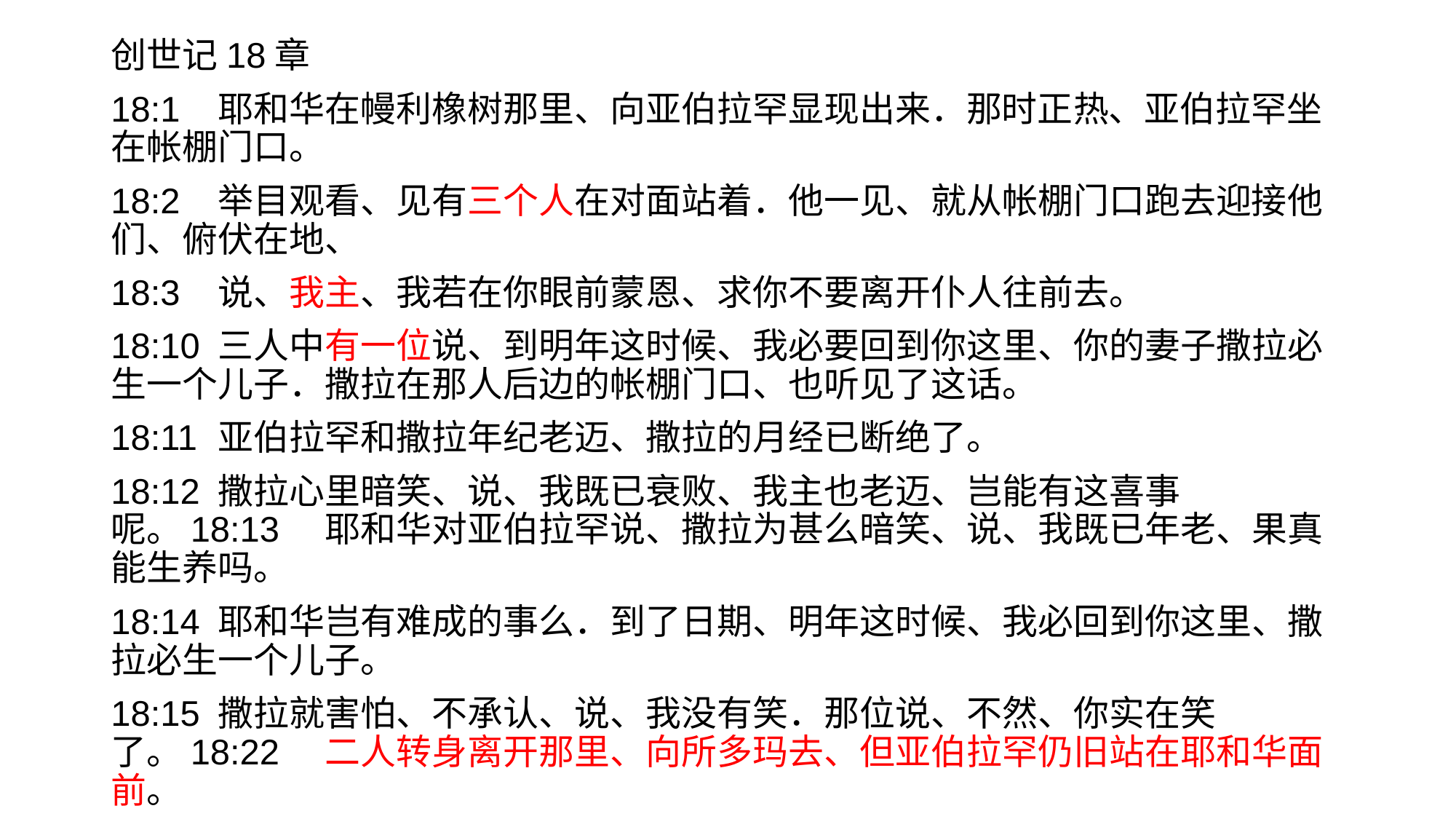

创世记18章
18:1	耶和华在幔利橡树那里、向亚伯拉罕显现出来．那时正热、亚伯拉罕坐在帐棚门口。
18:2	举目观看、见有三个人在对面站着．他一见、就从帐棚门口跑去迎接他们、俯伏在地、
18:3	说、我主、我若在你眼前蒙恩、求你不要离开仆人往前去。
18:10	三人中有一位说、到明年这时候、我必要回到你这里、你的妻子撒拉必生一个儿子．撒拉在那人后边的帐棚门口、也听见了这话。
18:11	亚伯拉罕和撒拉年纪老迈、撒拉的月经已断绝了。
18:12	撒拉心里暗笑、说、我既已衰败、我主也老迈、岂能有这喜事呢。18:13	耶和华对亚伯拉罕说、撒拉为甚么暗笑、说、我既已年老、果真能生养吗。
18:14	耶和华岂有难成的事么．到了日期、明年这时候、我必回到你这里、撒拉必生一个儿子。
18:15	撒拉就害怕、不承认、说、我没有笑．那位说、不然、你实在笑了。18:22	二人转身离开那里、向所多玛去、但亚伯拉罕仍旧站在耶和华面前。